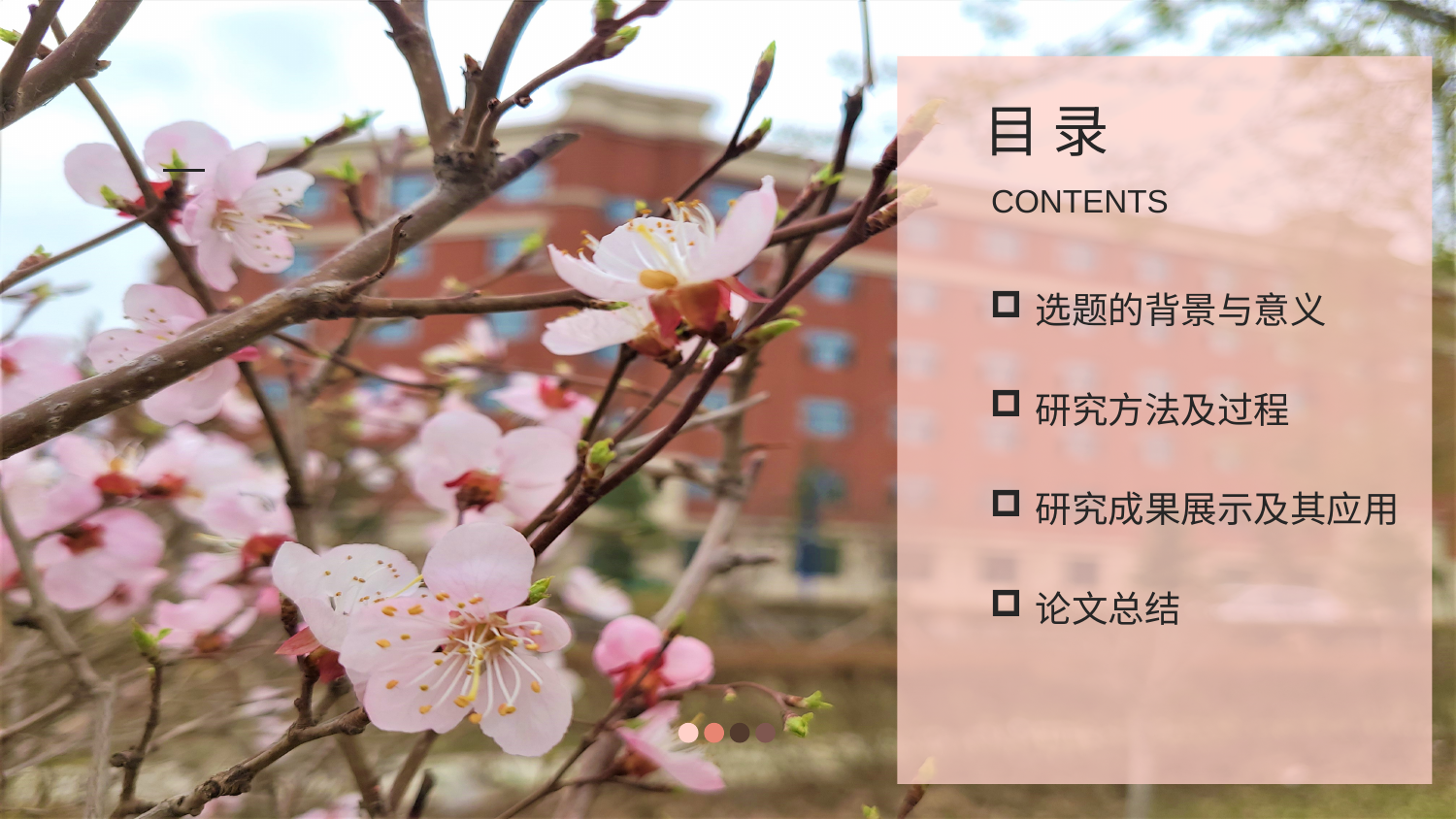

目 录
CONTENTS
选题的背景与意义
研究方法及过程
研究成果展示及其应用
论文总结